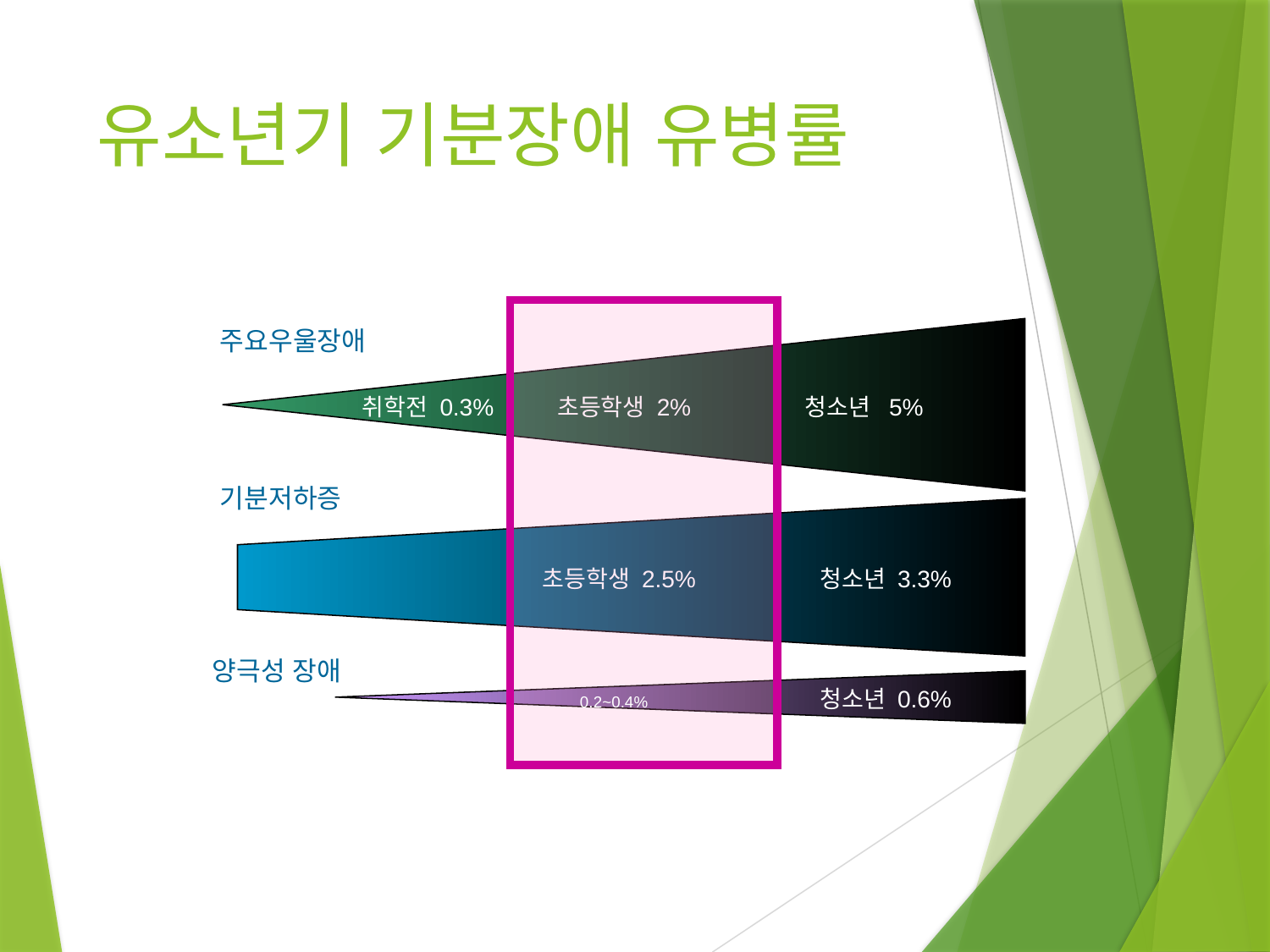

# 유소년기 기분장애 유병률

주요우울장애

취학전 0.3%

초등학생 2%
청소년  5%
기분저하증
초등학생 2.5%
청소년 3.3%
양극성 장애
청소년 0.6%
0.2~0.4%